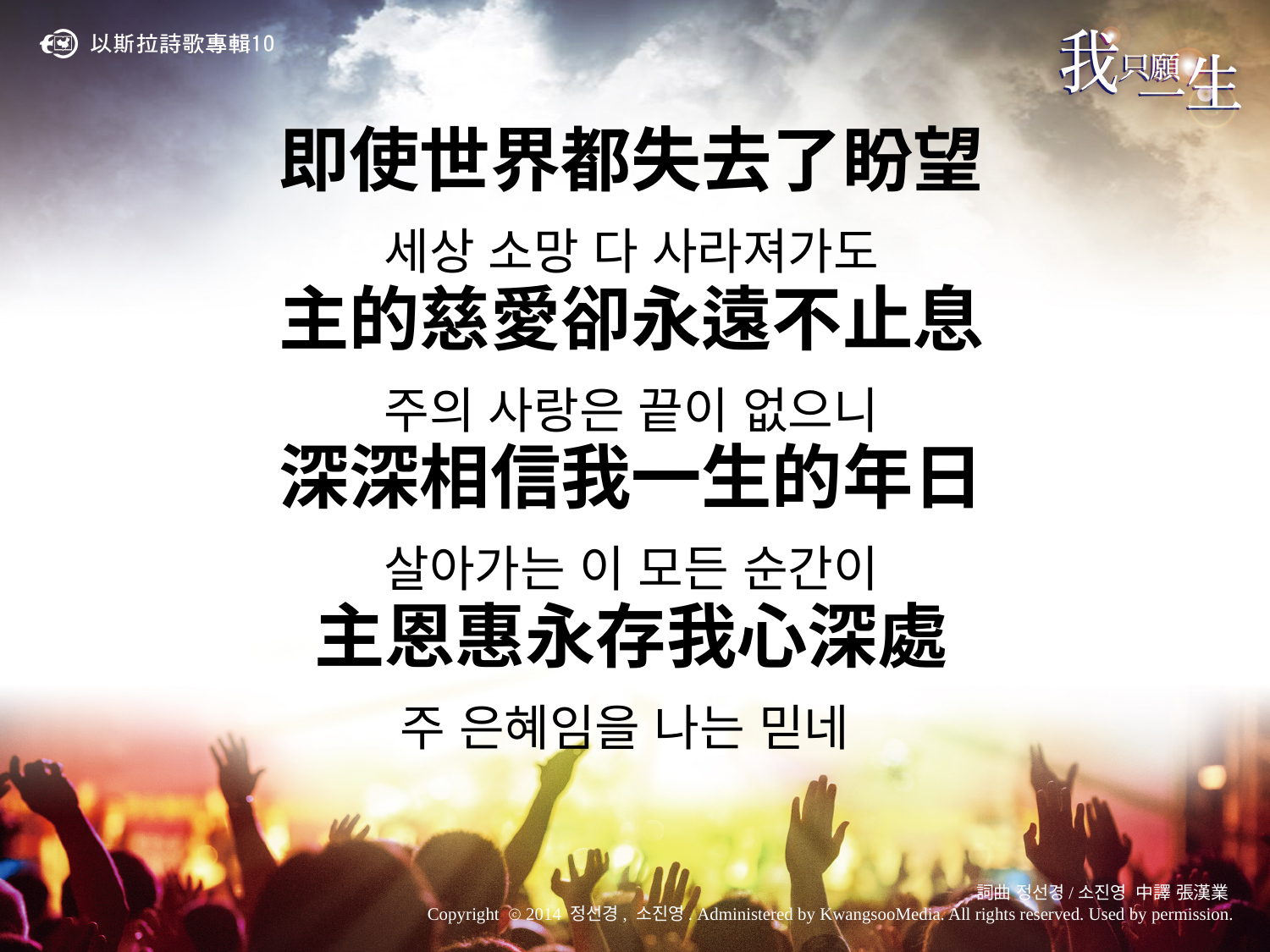

即使世界都失去了盼望
세상 소망 다 사라져가도
主的慈愛卻永遠不止息
주의 사랑은 끝이 없으니
深深相信我一生的年日
살아가는 이 모든 순간이
主恩惠永存我心深處
주 은혜임을 나는 믿네
詞曲 정선경/소진영  中譯 張漢業
Copyright  ⓒ 2014 정선경, 소진영. Administered by KwangsooMedia. All rights reserved. Used by permission.